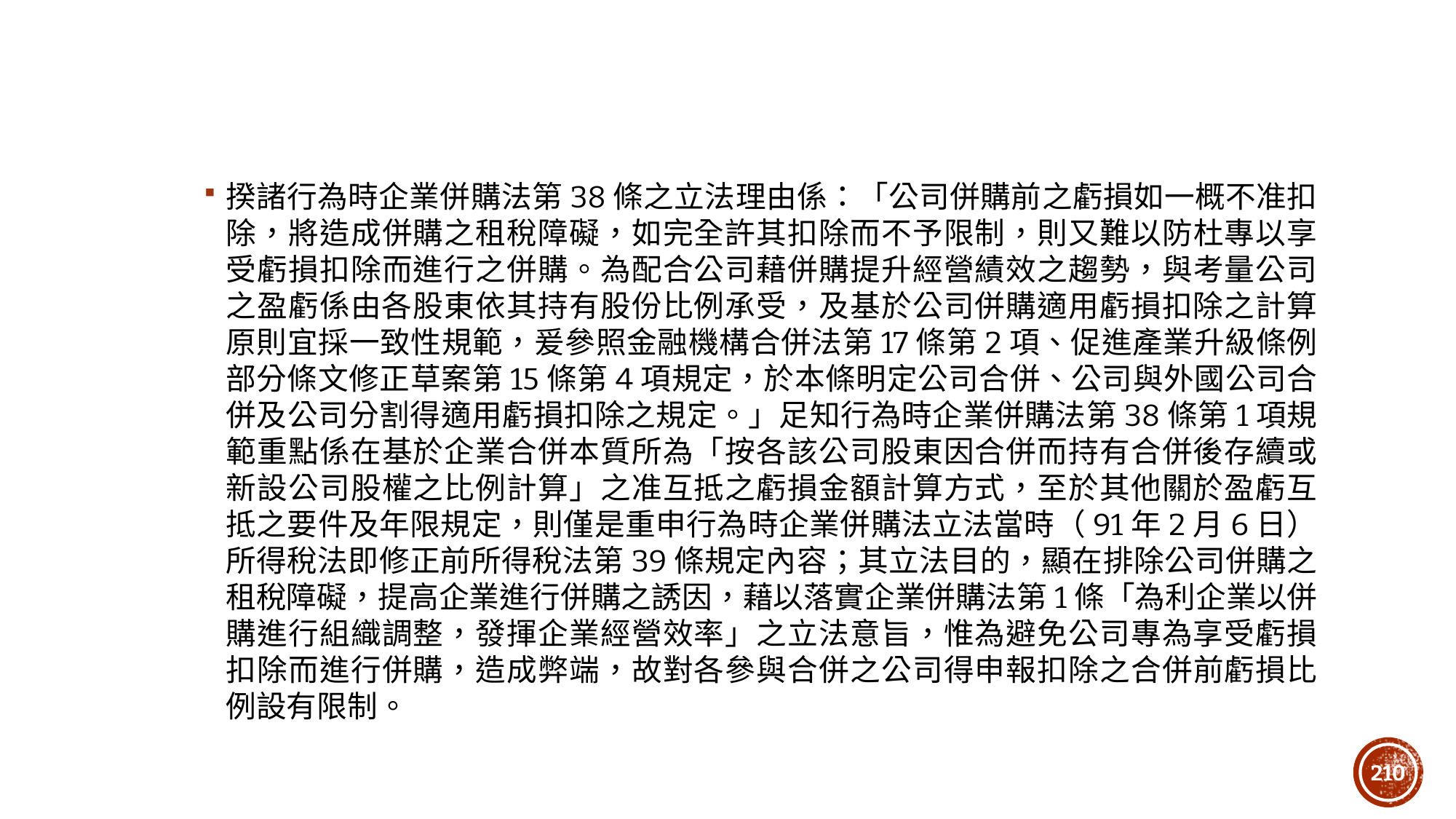

#
揆諸行為時企業併購法第38條之立法理由係：「公司併購前之虧損如一概不准扣除，將造成併購之租稅障礙，如完全許其扣除而不予限制，則又難以防杜專以享受虧損扣除而進行之併購。為配合公司藉併購提升經營績效之趨勢，與考量公司之盈虧係由各股東依其持有股份比例承受，及基於公司併購適用虧損扣除之計算原則宜採一致性規範，爰參照金融機構合併法第17條第2項、促進產業升級條例部分條文修正草案第15條第4項規定，於本條明定公司合併、公司與外國公司合併及公司分割得適用虧損扣除之規定。」足知行為時企業併購法第38條第1項規範重點係在基於企業合併本質所為「按各該公司股東因合併而持有合併後存續或新設公司股權之比例計算」之准互抵之虧損金額計算方式，至於其他關於盈虧互抵之要件及年限規定，則僅是重申行為時企業併購法立法當時（91年2月6日）所得稅法即修正前所得稅法第39條規定內容；其立法目的，顯在排除公司併購之租稅障礙，提高企業進行併購之誘因，藉以落實企業併購法第1條「為利企業以併購進行組織調整，發揮企業經營效率」之立法意旨，惟為避免公司專為享受虧損扣除而進行併購，造成弊端，故對各參與合併之公司得申報扣除之合併前虧損比例設有限制。
210